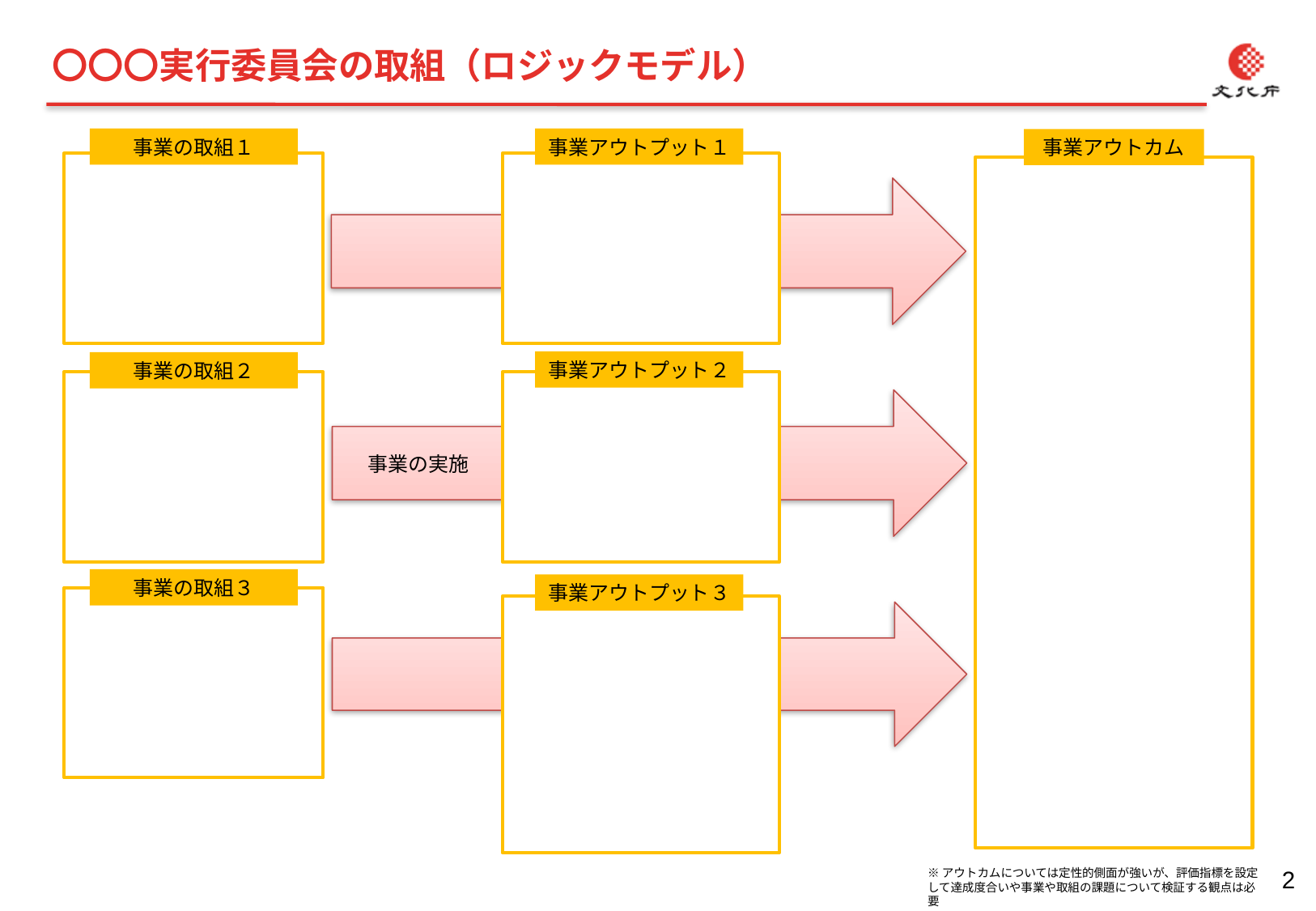

〇〇〇実行委員会の取組（ロジックモデル）
事業の取組１
事業アウトプット１
事業アウトカム

事業アウトプット２
事業の取組２

事業の実施
事業の取組３
事業アウトプット３

※アウトカムについては定性的側面が強いが、評価指標を設定して達成度合いや事業や取組の課題について検証する観点は必要